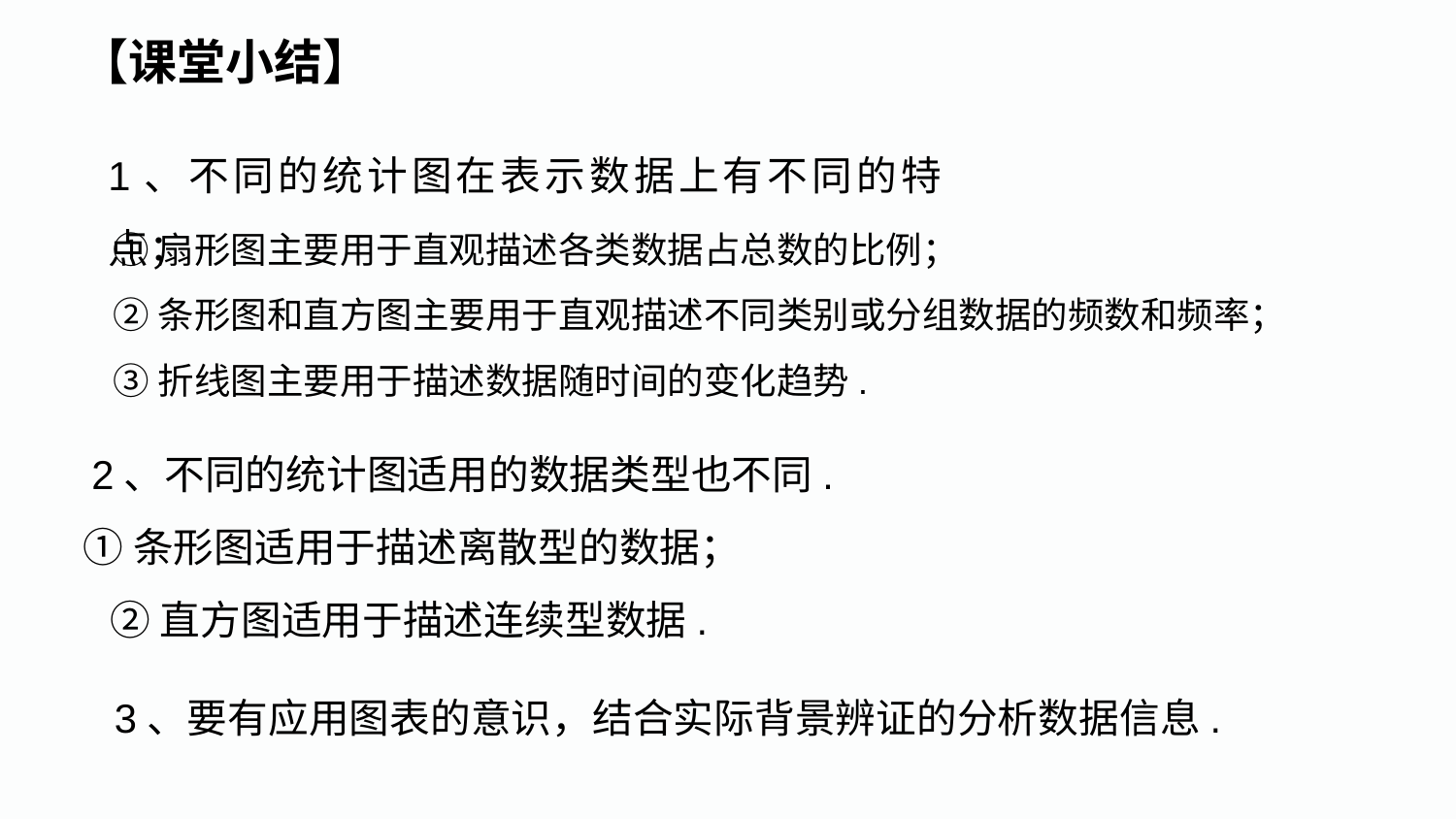

【课堂小结】
1、不同的统计图在表示数据上有不同的特点；
①扇形图主要用于直观描述各类数据占总数的比例；
②条形图和直方图主要用于直观描述不同类别或分组数据的频数和频率；
③折线图主要用于描述数据随时间的变化趋势.
    2、不同的统计图适用的数据类型也不同.
    ①条形图适用于描述离散型的数据；
       ②直方图适用于描述连续型数据.
3、要有应用图表的意识，结合实际背景辨证的分析数据信息.